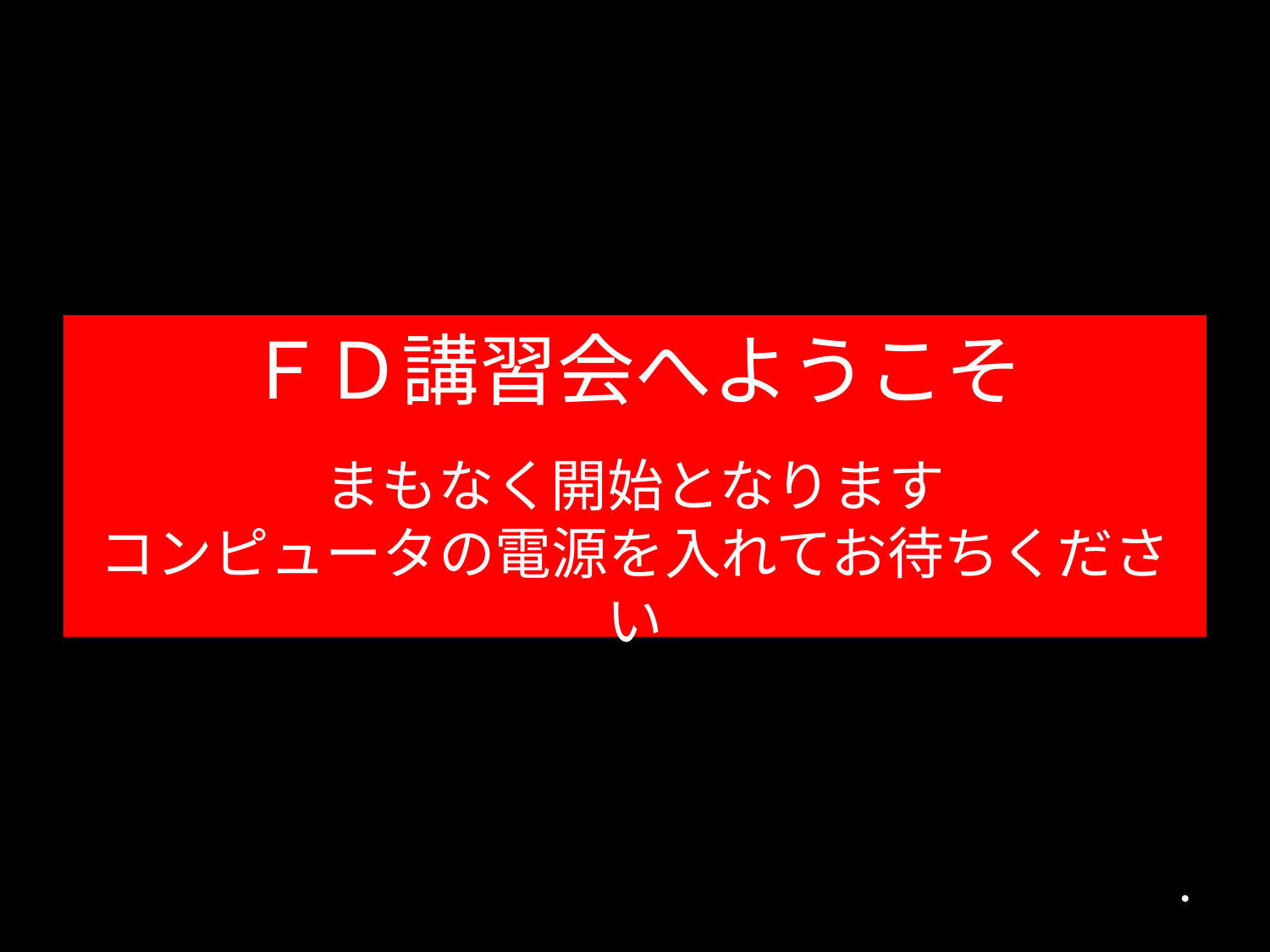

ＦＤ講習会へようこそ

まもなく開始となります
コンピュータの電源を入れてお待ちください
・